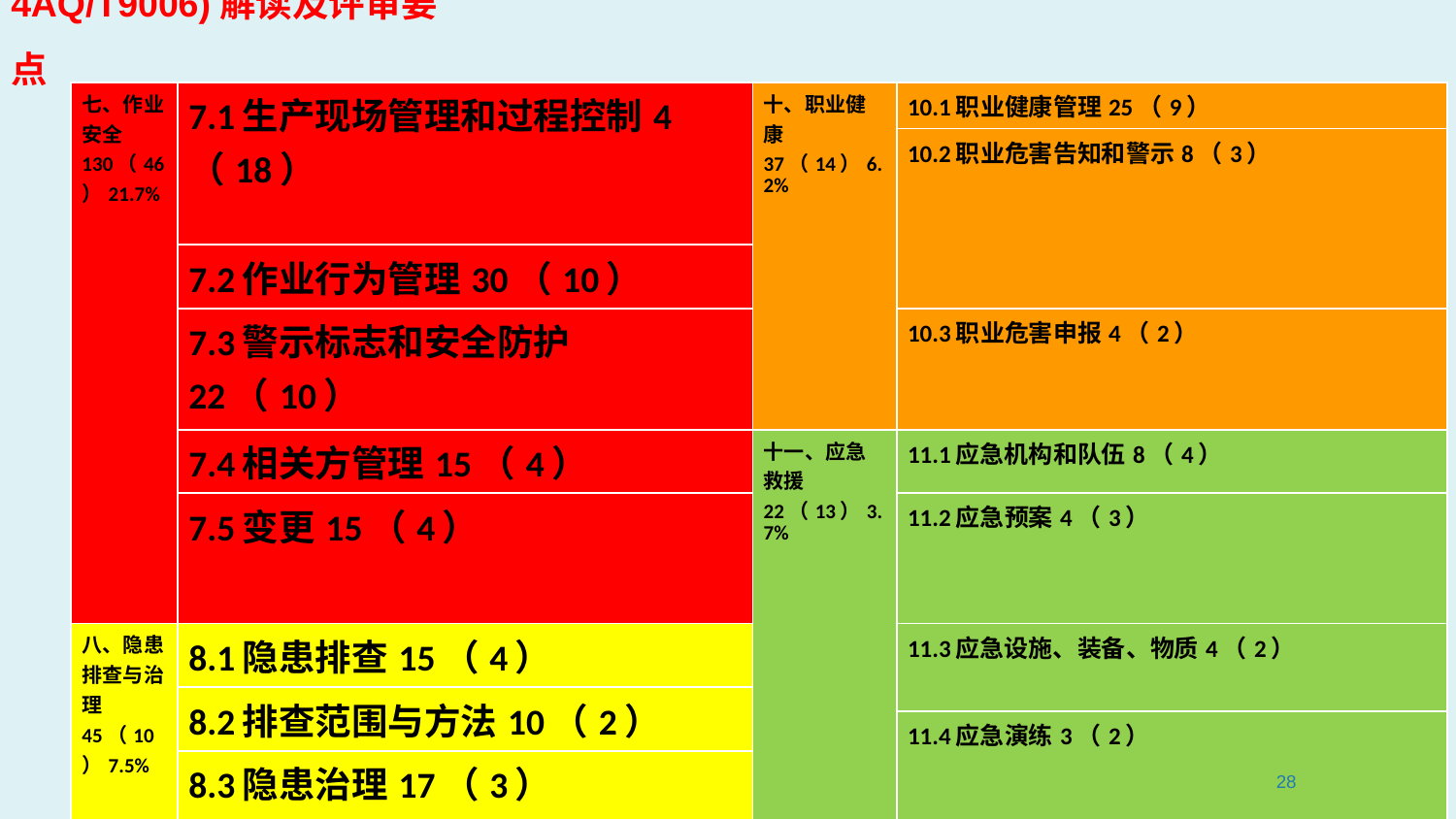

4AQ/T9006)解读及评审要点
| 七、作业安全 130（46）21.7% | 7.1生产现场管理和过程控制4（18） | 十、职业健康 37（14）6.2% | 10.1职业健康管理25（9） |
| --- | --- | --- | --- |
|  |  |  | 10.2职业危害告知和警示8（3） |
|  | 7.2作业行为管理30（10） |  |  |
|  | 7.3警示标志和安全防护22（10） |  | 10.3职业危害申报4（2） |
|  | 7.4相关方管理15（4） | 十一、应急救援 22（13）3.7% | 11.1应急机构和队伍8（4） |
|  | 7.5变更15（4） |  | 11.2应急预案4（3） |
| 八、隐患排查与治理 45（10）7.5% | 8.1隐患排查15（4） |  | 11.3应急设施、装备、物质4（2） |
|  | 8.2排查范围与方法10（2） |  |  |
|  |  |  | 11.4应急演练3（2） |
|  | 8.3隐患治理17（3） |  |  |
|  |  |  | 11.5事故救援3（2） |
|  | 8.4预测预警3（1） | 十二、事故报告、调查和处理12（7）2% | 12.1事故报告7（4） |
| 九、危险源监控38（8）6.3% | 9.1辨识预评估10（2） |  | 12.2事故调查和处理3（2） |
|  | 9.2登记建档与本案8（3） |  | 12.3事故回顾2（1） |
|  | 9.3监控与管理20（3） | 十三、绩效评定和持续改进12（6）2% | 13.1绩效评定8（4） |
|  |  |  | 13.2持续改进4（2） |
                                     28